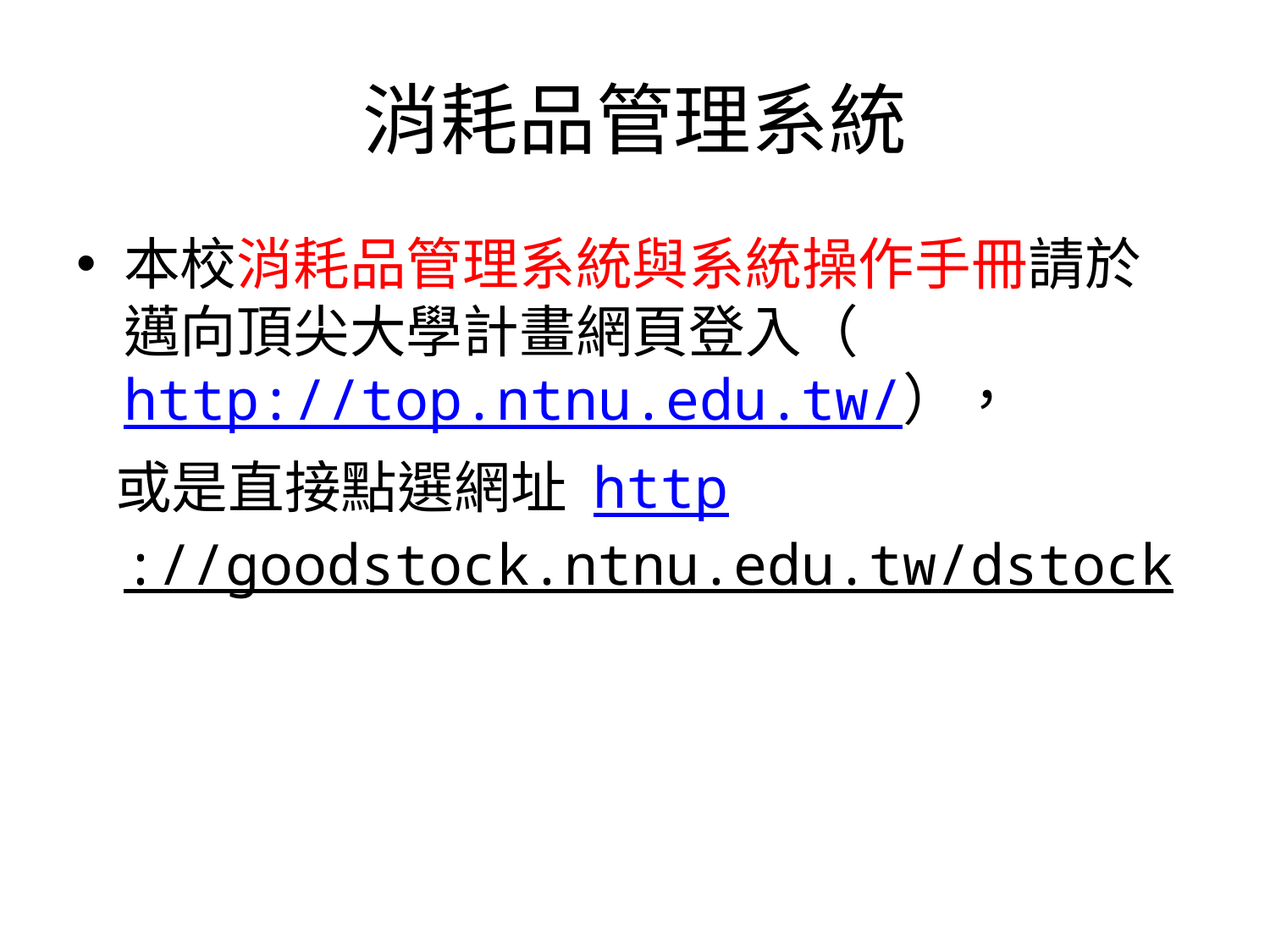

# 消耗品管理系統
本校消耗品管理系統與系統操作手冊請於邁向頂尖大學計畫網頁登入（http://top.ntnu.edu.tw/），
  或是直接點選網址 http://goodstock.ntnu.edu.tw/dstock